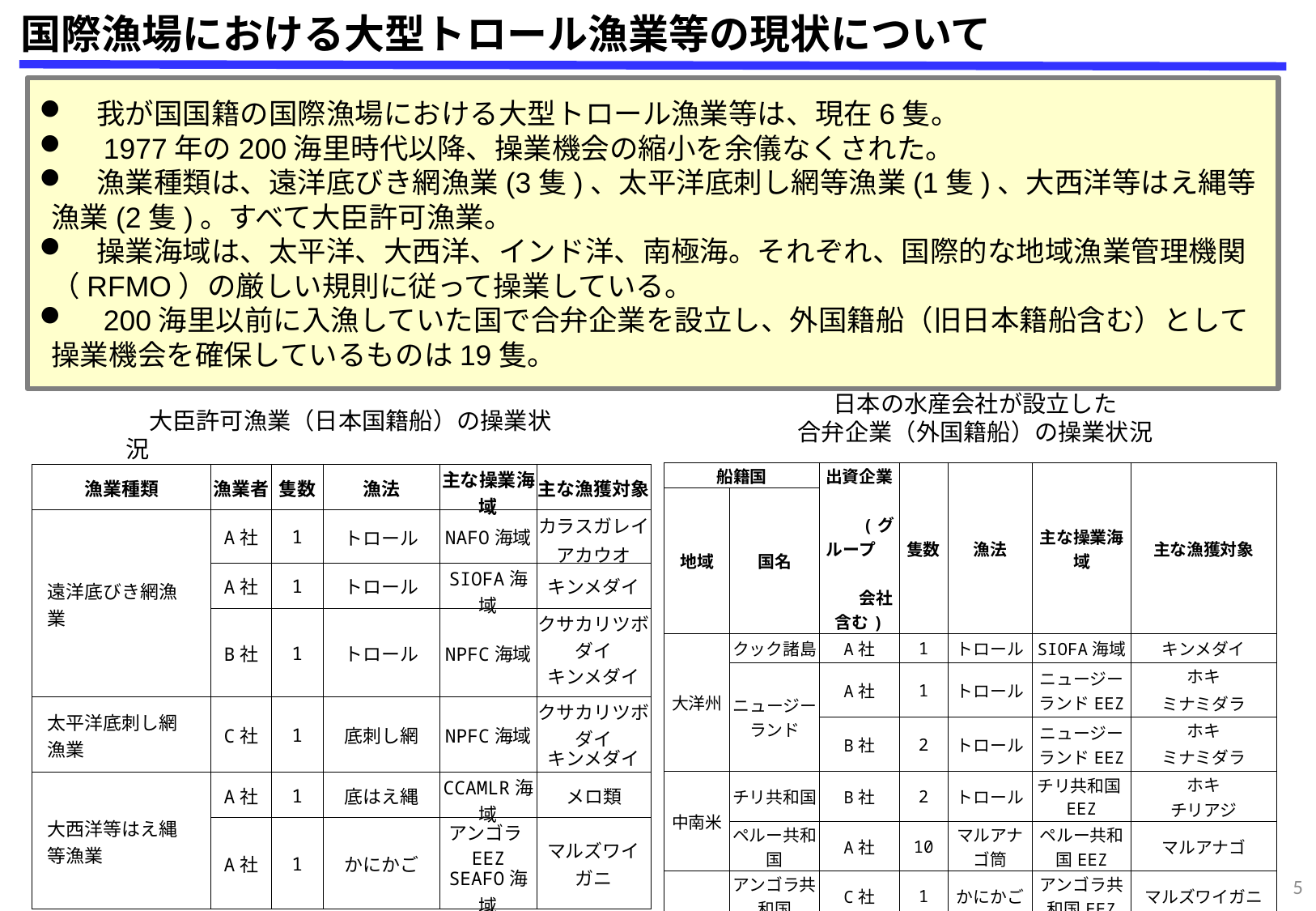

国際漁場における大型トロール漁業等の現状について

　我が国国籍の国際漁場における大型トロール漁業等は、現在6隻。
　1977年の200海里時代以降、操業機会の縮小を余儀なくされた。
　漁業種類は、遠洋底びき網漁業(3隻)、太平洋底刺し網等漁業(1隻)、大西洋等はえ縄等漁業(2隻)。すべて大臣許可漁業。
　操業海域は、太平洋、大西洋、インド洋、南極海。それぞれ、国際的な地域漁業管理機関（RFMO）の厳しい規則に従って操業している。
　200海里以前に入漁していた国で合弁企業を設立し、外国籍船（旧日本籍船含む）として操業機会を確保しているものは19隻。
日本の水産会社が設立した
合弁企業（外国籍船）の操業状況
　大臣許可漁業（日本国籍船）の操業状況

### Chart

| Category |
|---|
|  |  |  |  |  |  |  |  |
| --- | --- | --- | --- | --- | --- | --- | --- |
| 船籍国 |  | 出資企業　　　　　　(グループ　　　　　　　会社含む) | 隻数 | 漁法 | 主な操業海域 | 主な漁獲対象 |  |
| 地域 | 国名 |  |  |  |  |  |  |
| 大洋州 | クック諸島 | A社 | 1 | トロール | SIOFA海域 | キンメダイ |  |
|  | ニュージーランド | A社 | 1 | トロール | ニュージーランドEEZ | ホキ |  |
|  |  |  |  |  |  | ミナミダラ |  |
|  |  | B社 | 2 | トロール | ニュージーランドEEZ | ホキ |  |
|  |  |  |  |  |  | ミナミダラ |  |
| 中南米 | チリ共和国 | B社 | 2 | トロール | チリ共和国EEZ | ホキ |  |
|  |  |  |  |  |  | チリアジ |  |
|  | ペルー共和国 | A社 | 10 | マルアナゴ筒 | ペルー共和国EEZ | マルアナゴ |  |
| アフリカ | アンゴラ共和国 | C社 | 1 | かにかご | アンゴラ共和国EEZ | マルズワイガニ |  |
|  | ナミビア共和国 | A社 | 1 | かにかご | アンゴラ共和国EEZ | マルズワイガニ |  |
|  | 南アフリカ共和国 | A社 | 1 | 底はえ縄 | CCAMLR海域 | メロ |  |
|  |  |  |  |  |  |  |  |
| ※2019年10月時点 |  |  |  |  |  |  |  |
|  |  |  |  |  |  |
| --- | --- | --- | --- | --- | --- |
| 漁業種類 | 漁業者 | 隻数 | 漁法 | 主な操業海域 | 主な漁獲対象 |
| 遠洋底びき網漁業 | A社 | 1 | トロール | NAFO海域 | カラスガレイ |
|  |  |  |  |  | アカウオ |
|  | A社 | 1 | トロール | SIOFA海域 | キンメダイ |
|  | B社 | 1 | トロール | NPFC海域 | クサカリツボダイ |
|  |  |  |  |  | キンメダイ |
| 太平洋底刺し網漁業 | C社 | 1 | 底刺し網 | NPFC海域 | クサカリツボダイ |
|  |  |  |  |  | キンメダイ |
| 大西洋等はえ縄等漁業 | A社 | 1 | 底はえ縄 | CCAMLR海域 | メロ類 |
|  | A社 | 1 | かにかご | アンゴラEEZ | マルズワイ ガニ |
|  |  |  |  | SEAFO海域 |  |
|  |  |  |  |  |  |
5